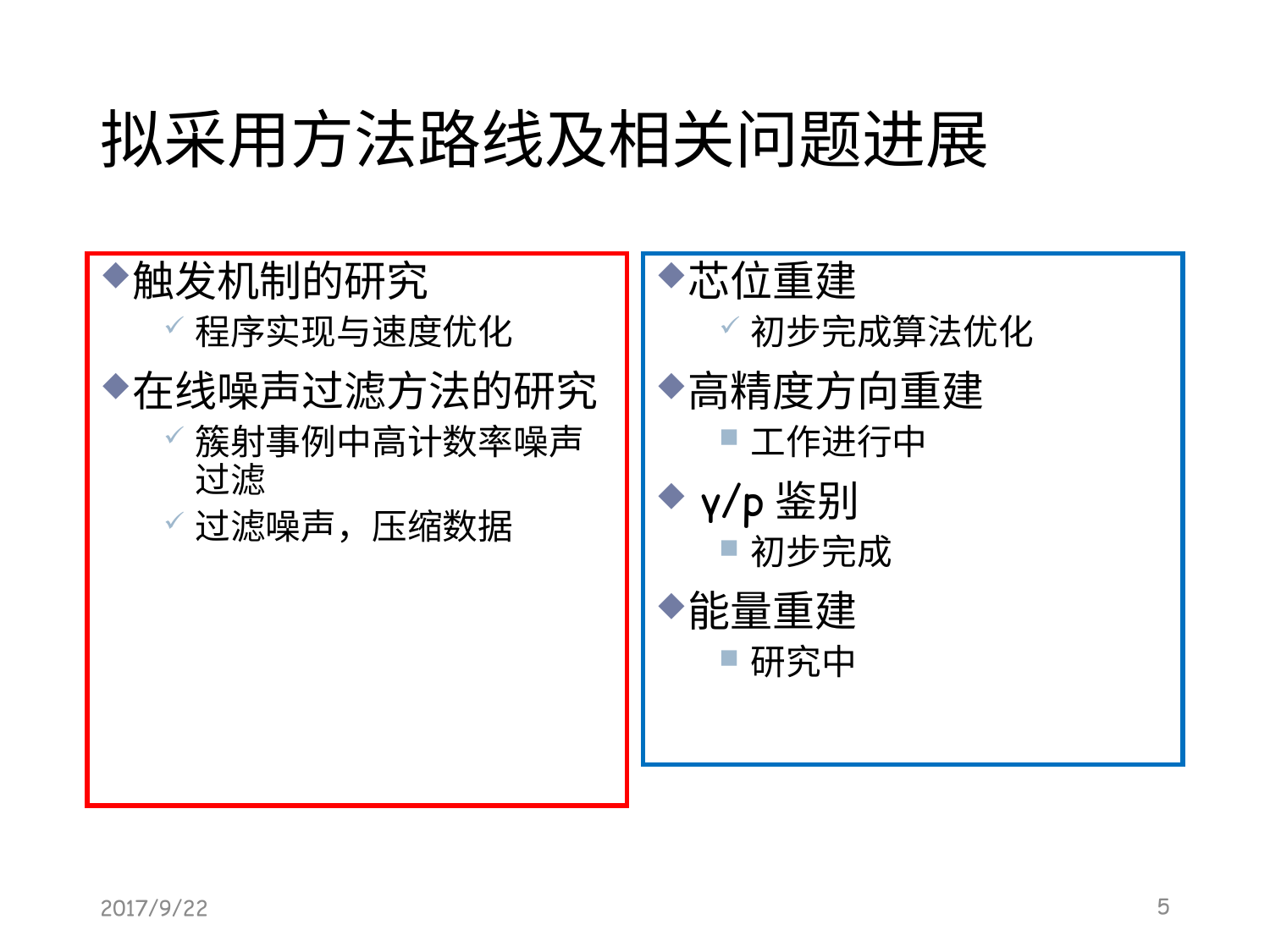

# 拟采用方法路线及相关问题进展
触发机制的研究
程序实现与速度优化
在线噪声过滤方法的研究
簇射事例中高计数率噪声过滤
过滤噪声，压缩数据

芯位重建
初步完成算法优化
高精度方向重建
工作进行中
 γ/p鉴别
初步完成
能量重建
研究中
2017/9/22
5